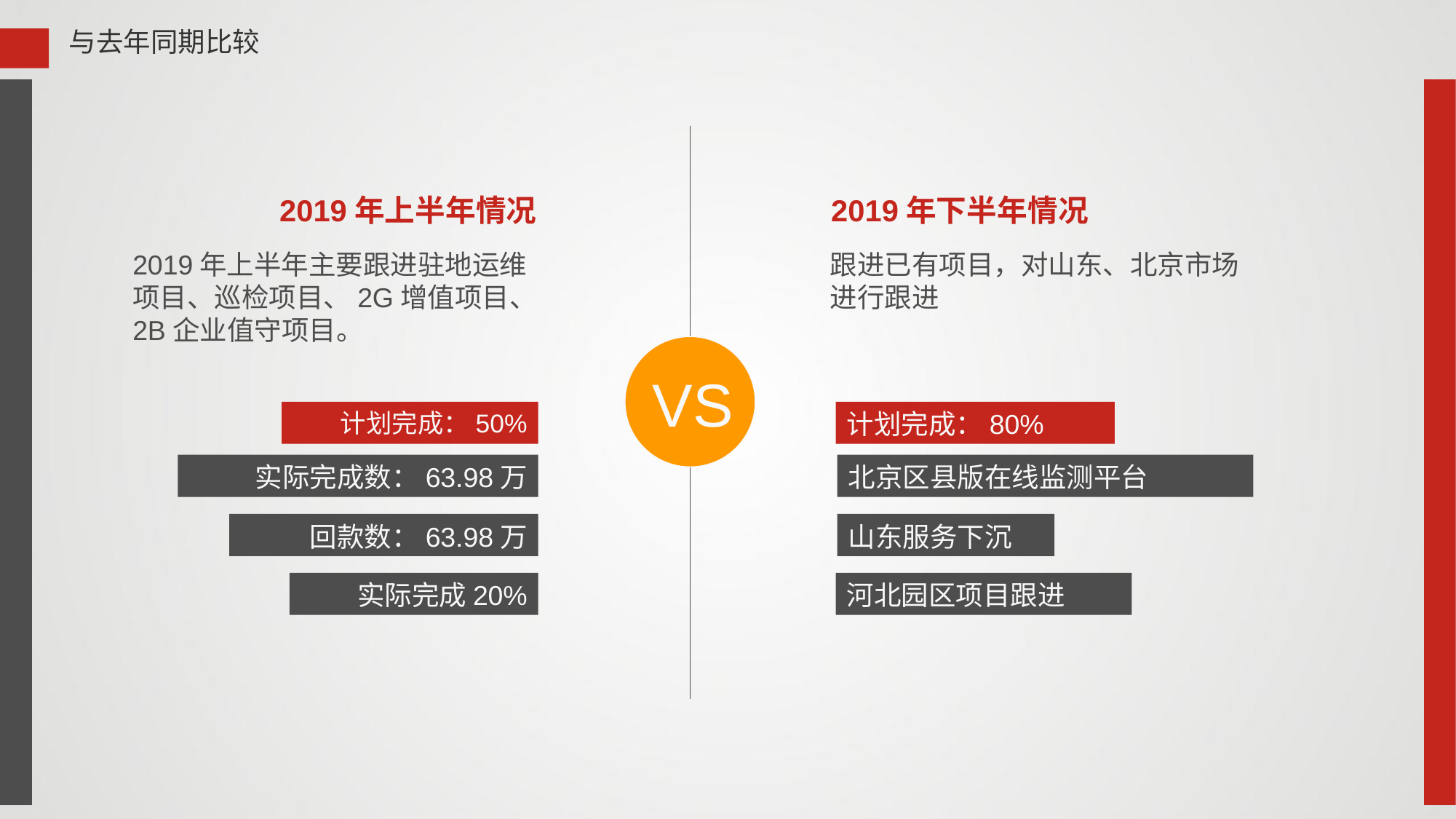

与去年同期比较

2019年上半年情况
2019年下半年情况
2019年上半年主要跟进驻地运维项目、巡检项目、2G增值项目、2B企业值守项目。
跟进已有项目，对山东、北京市场进行跟进

VS
计划完成：50%
计划完成：80%

实际完成数：63.98万
北京区县版在线监测平台
回款数：63.98万
山东服务下沉
实际完成20%
河北园区项目跟进